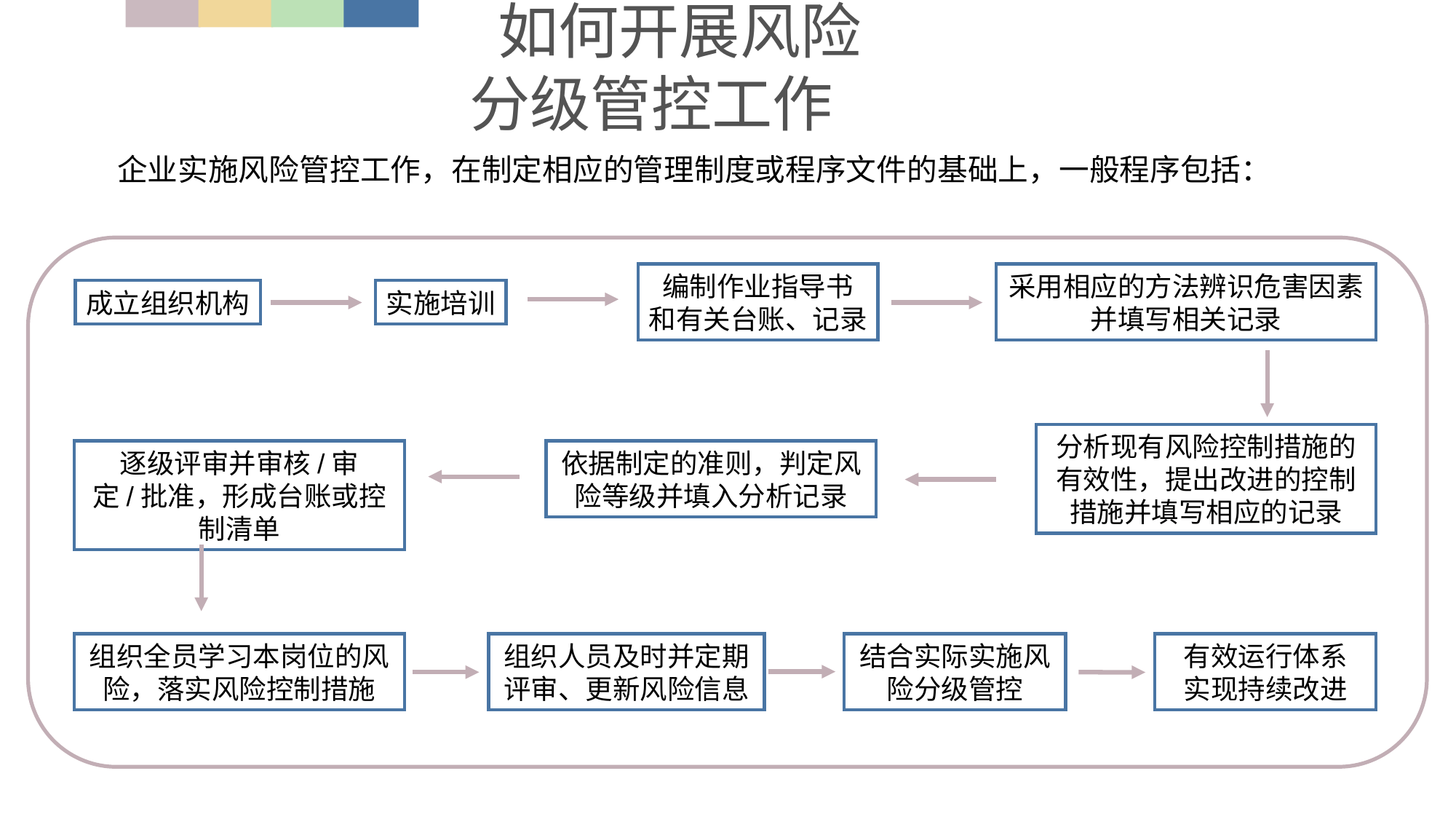

如何开展风险分级管控工作
企业实施风险管控工作，在制定相应的管理制度或程序文件的基础上，一般程序包括：

编制作业指导书
和有关台账、记录
采用相应的方法辨识危害因素
并填写相关记录
成立组织机构
实施培训
分析现有风险控制措施的有效性，提出改进的控制措施并填写相应的记录
逐级评审并审核/审定/批准，形成台账或控制清单
依据制定的准则，判定风险等级并填入分析记录
组织全员学习本岗位的风险，落实风险控制措施
组织人员及时并定期评审、更新风险信息
结合实际实施风险分级管控
有效运行体系
实现持续改进